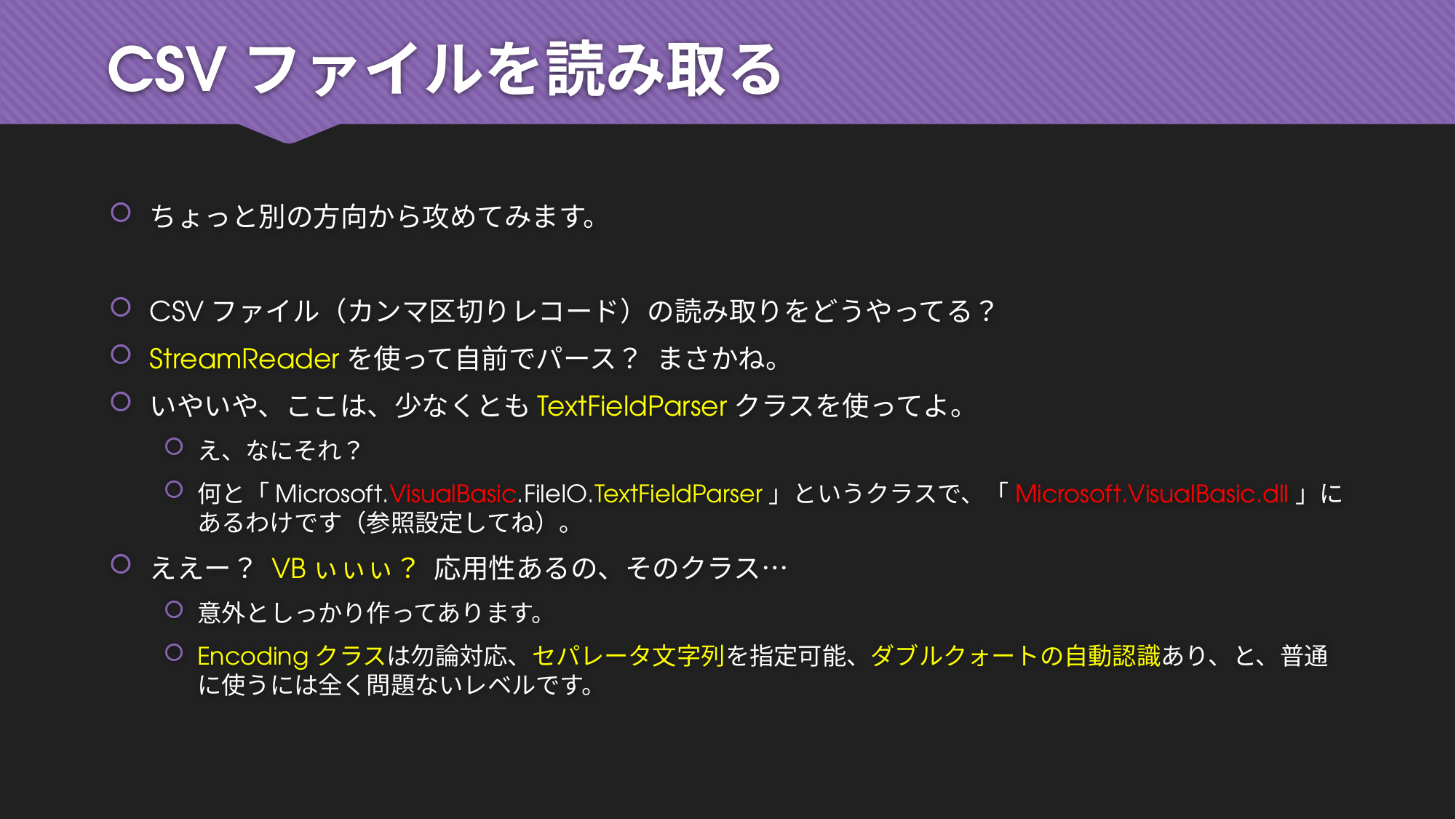

# CSVファイルを読み取る
ちょっと別の方向から攻めてみます。

CSVファイル（カンマ区切りレコード）の読み取りをどうやってる？
StreamReaderを使って自前でパース？  まさかね。
いやいや、ここは、少なくともTextFieldParserクラスを使ってよ。
え、なにそれ？
何と「Microsoft.VisualBasic.FileIO.TextFieldParser」というクラスで、「Microsoft.VisualBasic.dll」にあるわけです（参照設定してね）。
ええー？ VBぃぃぃ？  応用性あるの、そのクラス…
意外としっかり作ってあります。
Encodingクラスは勿論対応、セパレータ文字列を指定可能、ダブルクォートの自動認識あり、と、普通に使うには全く問題ないレベルです。